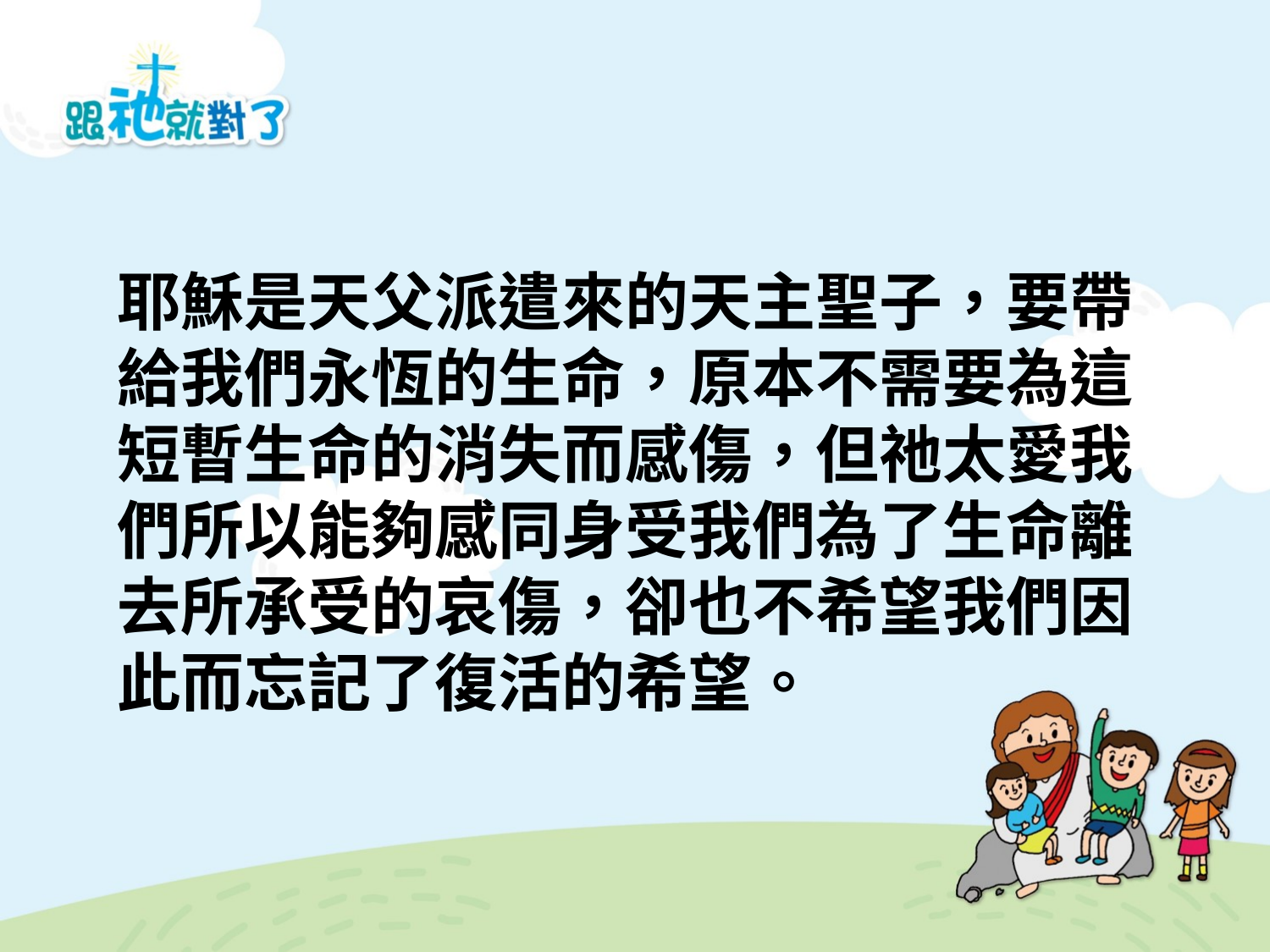

耶穌是天父派遣來的天主聖子，要帶給我們永恆的生命，原本不需要為這短暫生命的消失而感傷，但祂太愛我們所以能夠感同身受我們為了生命離去所承受的哀傷，卻也不希望我們因此而忘記了復活的希望。